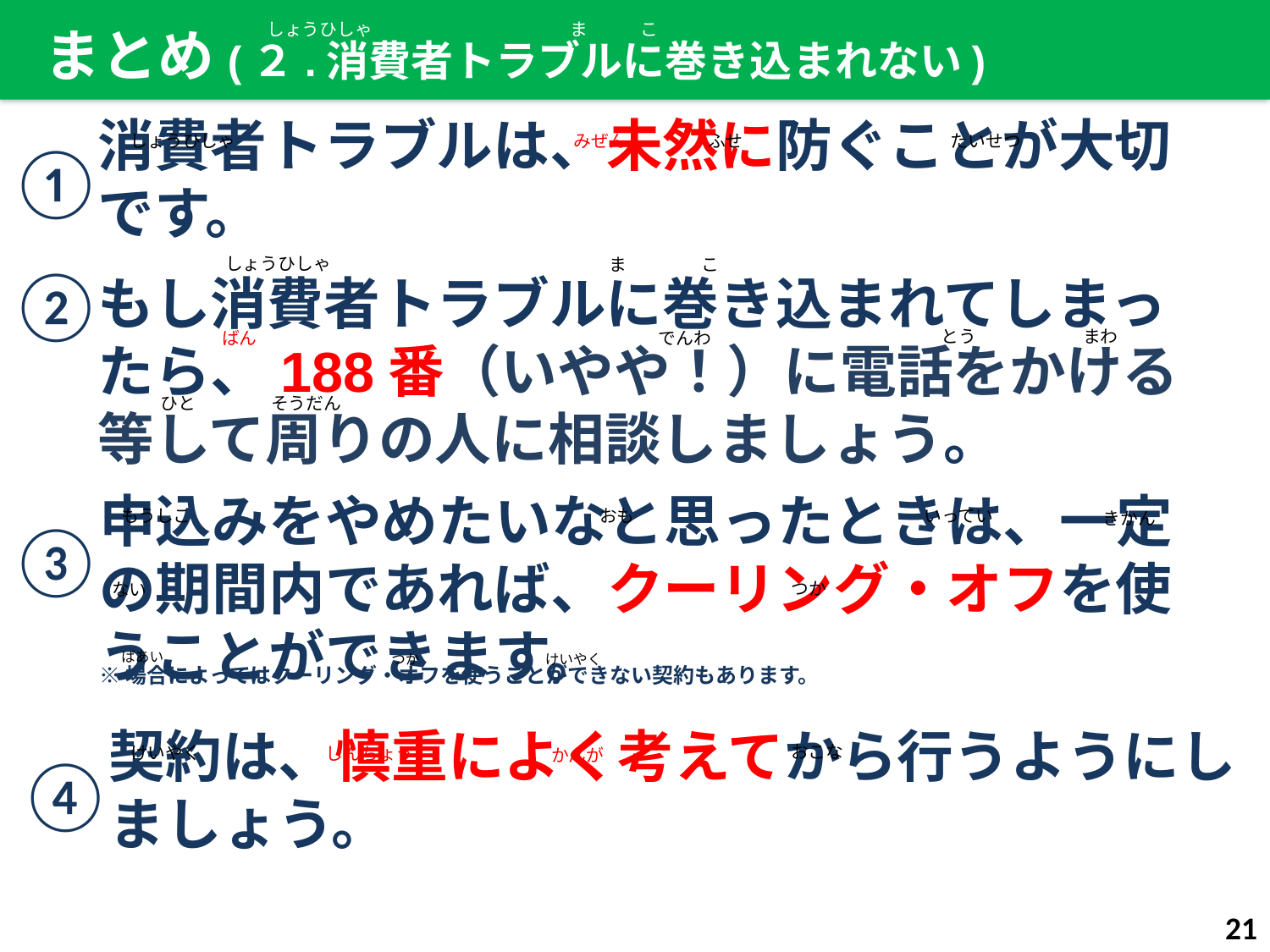

まとめ(２.消費者トラブルに巻き込まれない)
こ
しょうひしゃ
ま
消費者トラブルは、未然に防ぐことが大切です。
①
しょうひしゃ
みぜん
ふせ
たいせつ
こ
しょうひしゃ
ま
とう
まわ
ばん
でんわ
ひと
そうだん
②
もし消費者トラブルに巻き込まれてしまったら、188番（いやや！）に電話をかける等して周りの人に相談しましょう。
もうしこ
おも
いってい
きかん
つか
ない
ばあい
つか
けいやく
③
申込みをやめたいなと思ったときは、一定の期間内であれば、クーリング・オフを使うことができます。
※場合によってはクーリング・オフを使うことができない契約もあります。
契約は、慎重によく考えてから行うようにしましょう。
④
おこな
けいやく
しんちょう
かんが
21